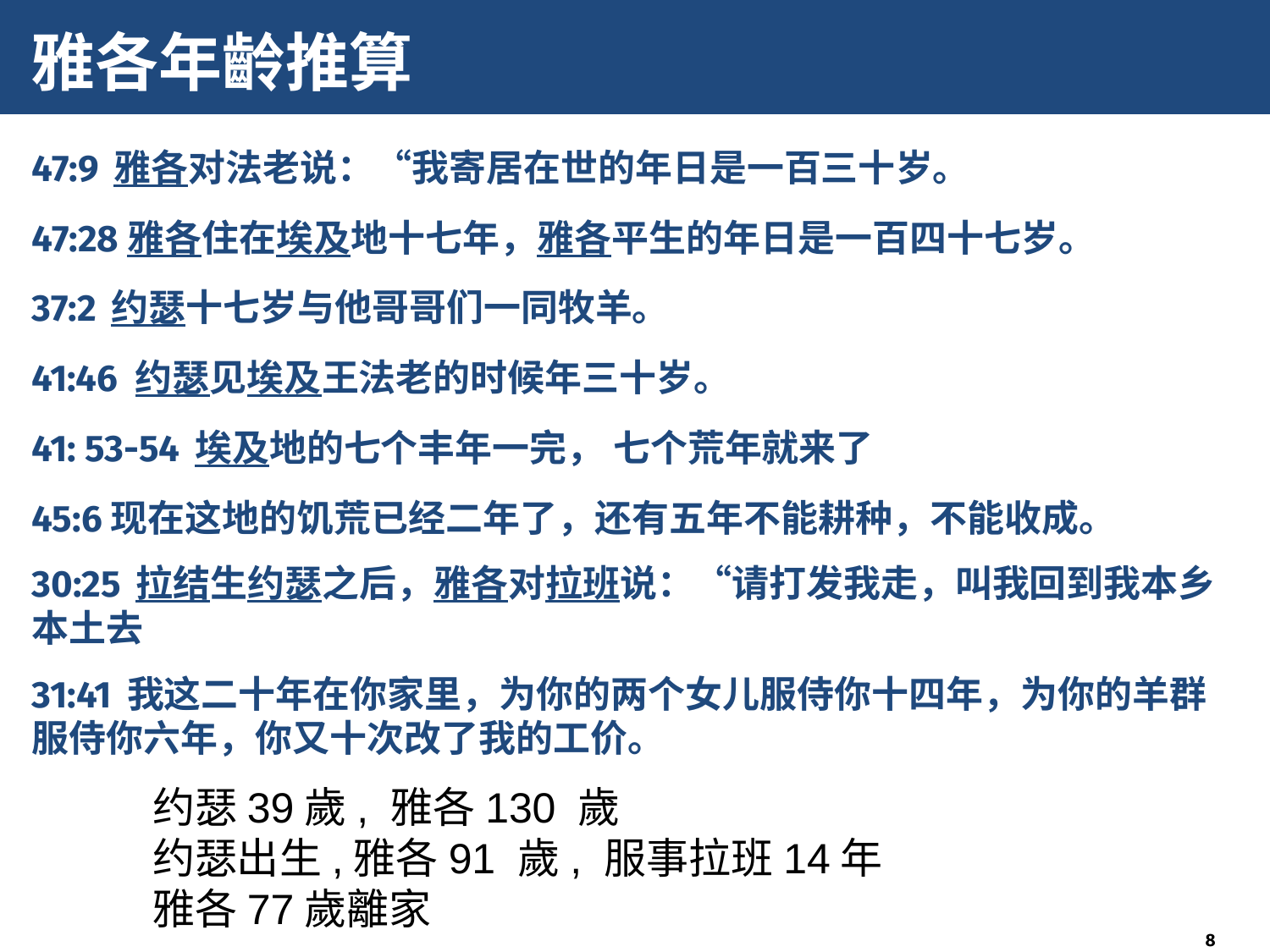

# 雅各年齡推算
47:9 雅各对法老说：“我寄居在世的年日是一百三十岁。
47:28 雅各住在埃及地十七年，雅各平生的年日是一百四十七岁。
37:2 约瑟十七岁与他哥哥们一同牧羊。
41:46  约瑟见埃及王法老的时候年三十岁。
41: 53-54 埃及地的七个丰年一完， 七个荒年就来了
45:6 现在这地的饥荒已经二年了，还有五年不能耕种，不能收成。
30:25 拉结生约瑟之后，雅各对拉班说：“请打发我走，叫我回到我本乡本土去
31:41 我这二十年在你家里，为你的两个女儿服侍你十四年，为你的羊群服侍你六年，你又十次改了我的工价。
约瑟39歲, 雅各130 歲
约瑟出生,雅各91 歲, 服事拉班14年
雅各77歲離家